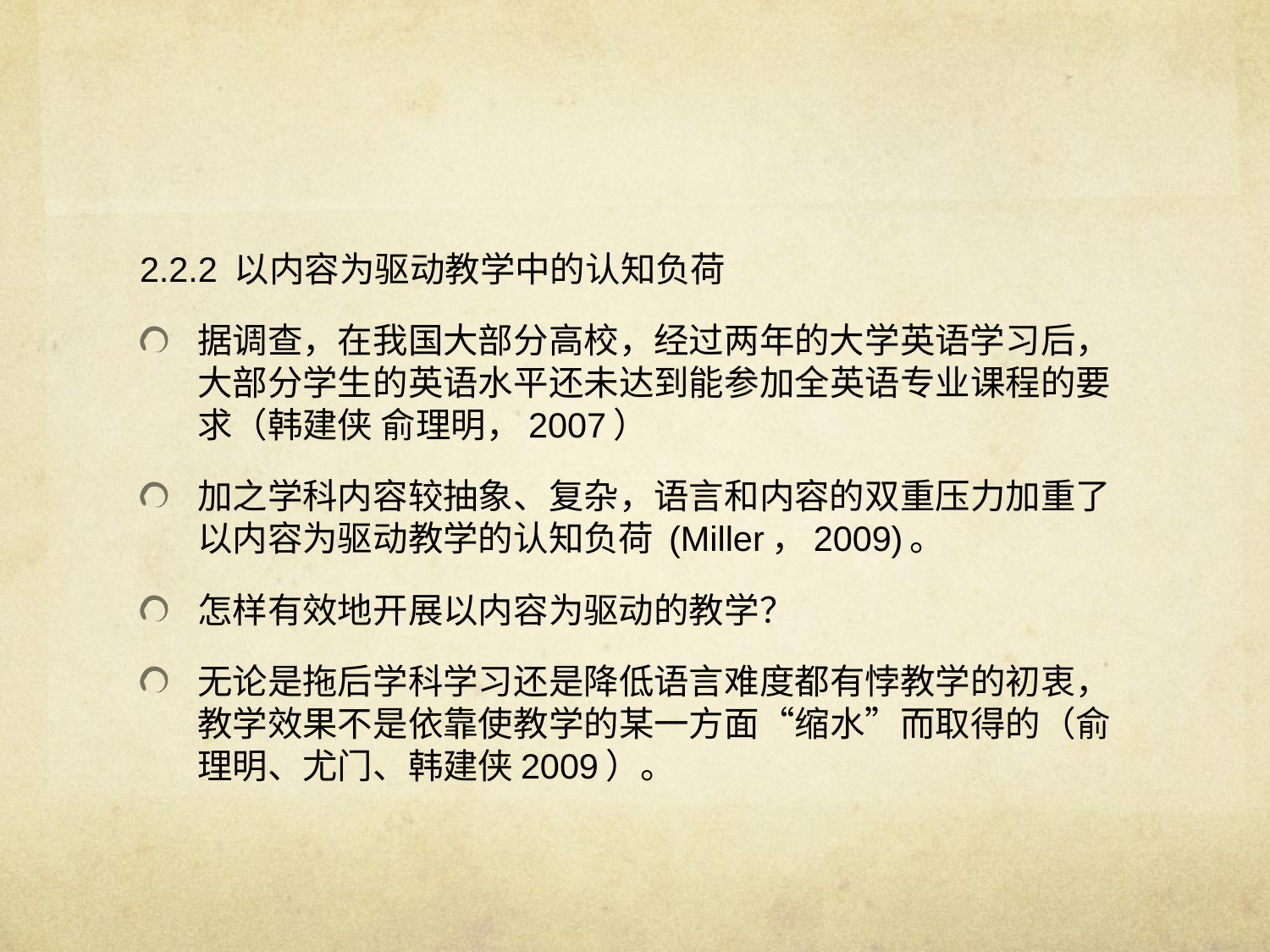

#
2.2.2 以内容为驱动教学中的认知负荷
据调查，在我国大部分高校，经过两年的大学英语学习后，大部分学生的英语水平还未达到能参加全英语专业课程的要求（韩建侠 俞理明，2007）
加之学科内容较抽象、复杂，语言和内容的双重压力加重了以内容为驱动教学的认知负荷 (Miller，2009)。
怎样有效地开展以内容为驱动的教学？
无论是拖后学科学习还是降低语言难度都有悖教学的初衷，教学效果不是依靠使教学的某一方面“缩水”而取得的（俞理明、尤门、韩建侠2009）。